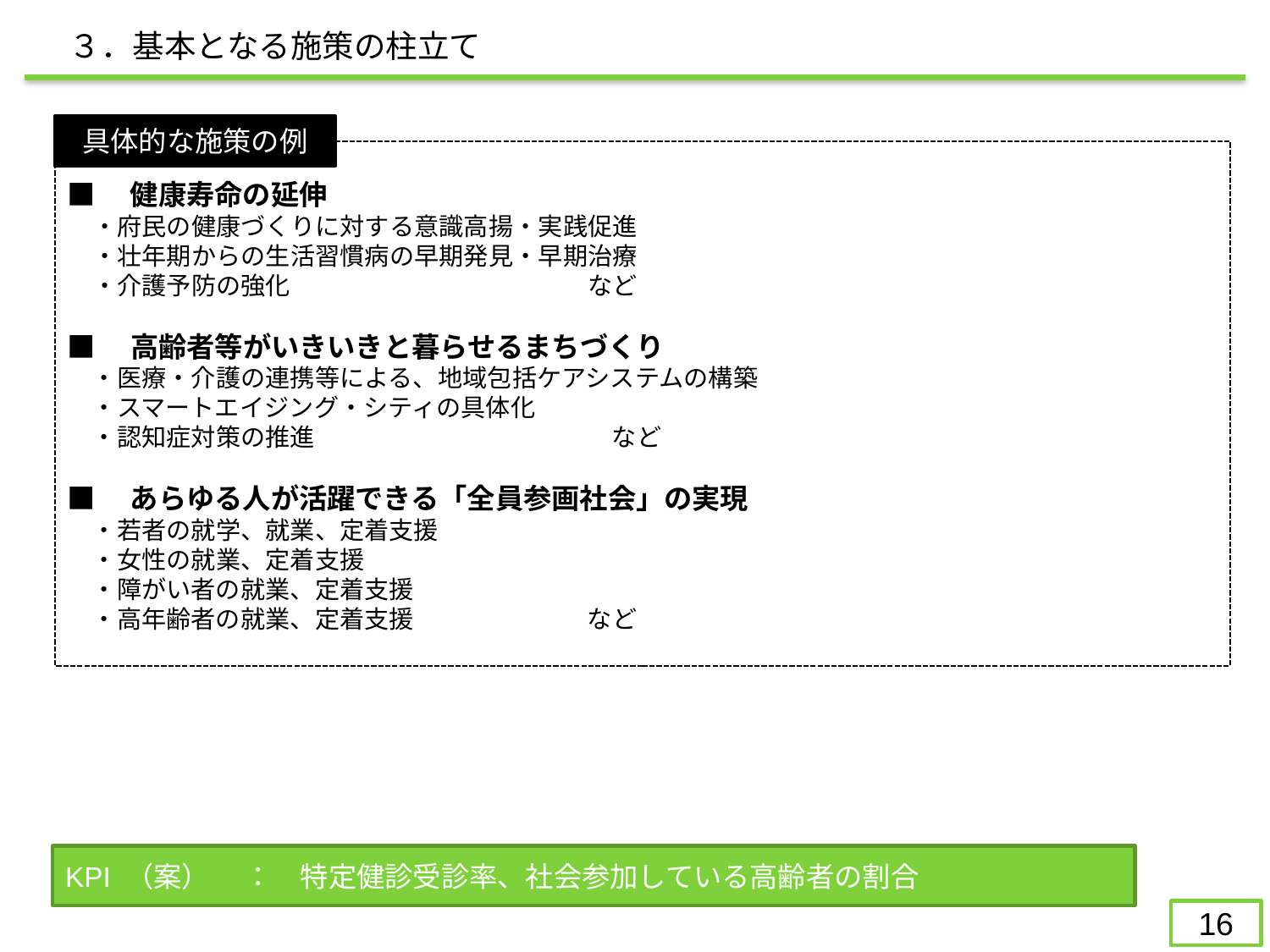

３．基本となる施策の柱立て
具体的な施策の例

■　健康寿命の延伸
	・府民の健康づくりに対する意識高揚・実践促進
・壮年期からの生活習慣病の早期発見・早期治療
・介護予防の強化　　　　　　　　　　　　など

■　高齢者等がいきいきと暮らせるまちづくり
　・医療・介護の連携等による、地域包括ケアシステムの構築
　・スマートエイジング・シティの具体化
　・認知症対策の推進　　　　　　　　　　　　など

■　あらゆる人が活躍できる「全員参画社会」の実現
　・若者の就学、就業、定着支援
　・女性の就業、定着支援
　・障がい者の就業、定着支援
　・高年齢者の就業、定着支援　　　　　　　など

KPI （案） 　：　特定健診受診率、社会参加している高齢者の割合
16